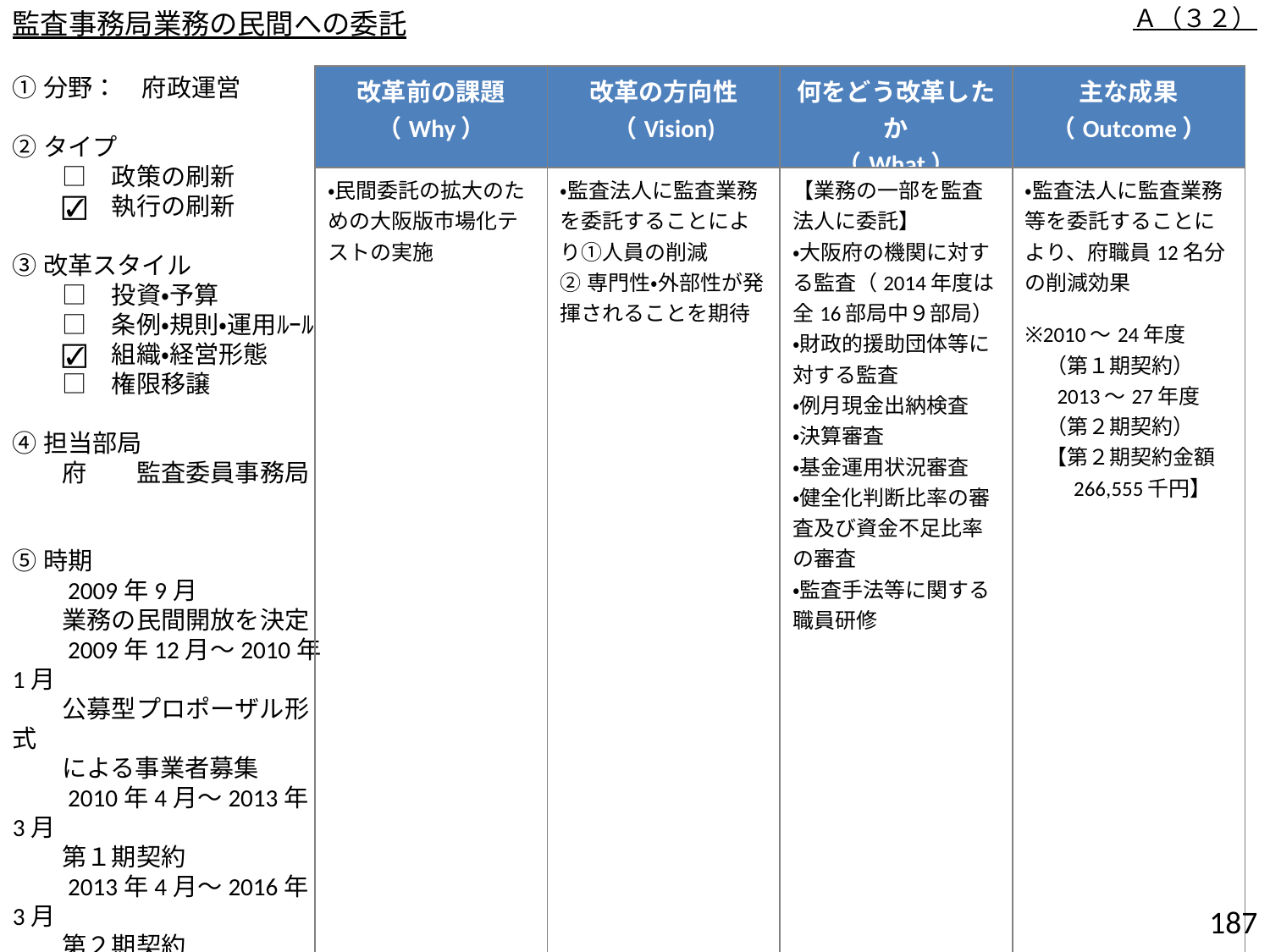

監査事務局業務の民間への委託
Ａ（３２）
①分野：　府政運営

②タイプ
　　□　政策の刷新
　　☑　執行の刷新

③改革スタイル
　　□　投資・予算
　　□　条例・規則・運用ﾙｰﾙ
　　☑　組織・経営形態
　　□　権限移譲

④担当部局
　　府　　監査委員事務局

⑤時期
　　2009年9月
　　業務の民間開放を決定
　　2009年12月～2010年1月
　　公募型プロポーザル形式
　　による事業者募集
　　2010年4月～2013年3月
　　第１期契約
　　2013年4月～2016年3月
　　第２期契約
| 改革前の課題 （Why） | 改革の方向性 （Vision) | 何をどう改革したか （What） | 主な成果 （Outcome） |
| --- | --- | --- | --- |
| ・民間委託の拡大のための大阪版市場化テストの実施 | ・監査法人に監査業務を委託することにより①人員の削減 ②専門性・外部性が発揮されることを期待 | 【業務の一部を監査法人に委託】 ・大阪府の機関に対する監査（2014年度は全16部局中９部局） ・財政的援助団体等に対する監査 ・例月現金出納検査 ・決算審査 ・基金運用状況審査 ・健全化判断比率の審査及び資金不足比率の審査 ・監査手法等に関する職員研修 | ・監査法人に監査業務等を委託することにより、府職員12名分の削減効果 ※2010～24年度 　（第１期契約） 　 2013～27年度 　（第２期契約） 　【第２期契約金額 　　266,555千円】 |
187